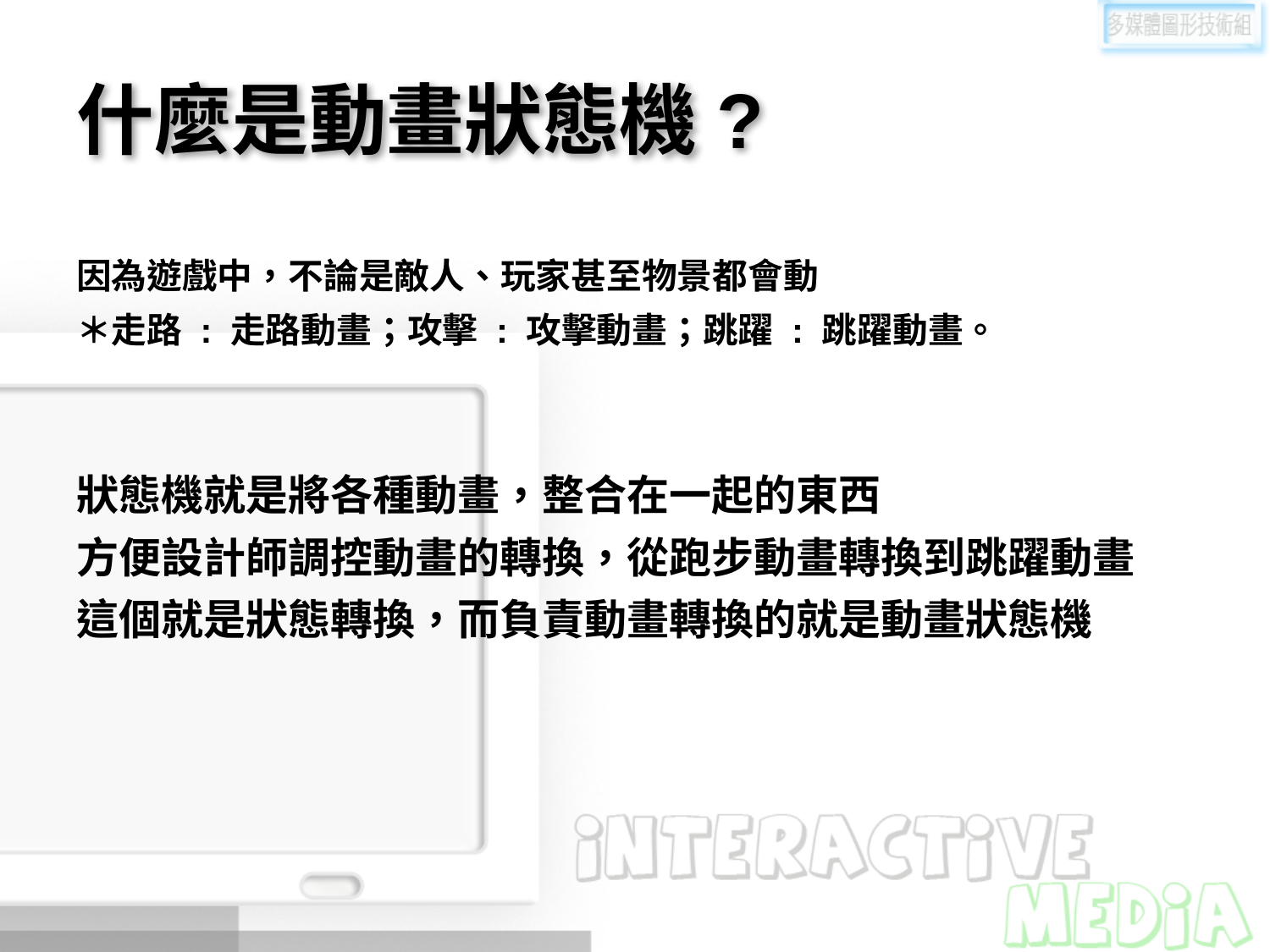

# 什麼是動畫狀態機?
因為遊戲中，不論是敵人、玩家甚至物景都會動
＊走路 : 走路動畫；攻擊 : 攻擊動畫；跳躍 : 跳躍動畫。

狀態機就是將各種動畫，整合在一起的東西
方便設計師調控動畫的轉換，從跑步動畫轉換到跳躍動畫
這個就是狀態轉換，而負責動畫轉換的就是動畫狀態機